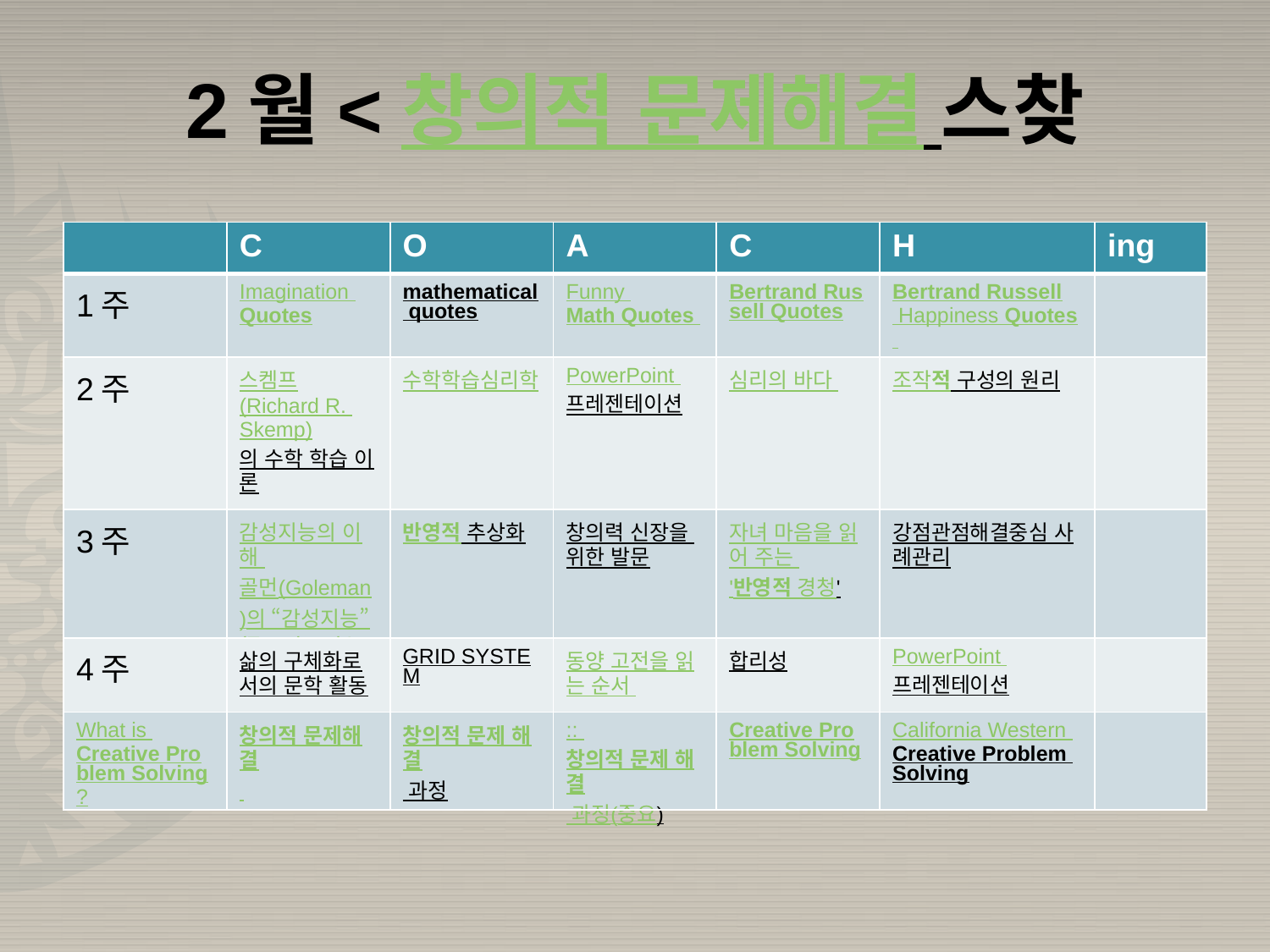

# 2월<창의적 문제해결 스찾
|  | C | O | A | C | H | ing |
| --- | --- | --- | --- | --- | --- | --- |
| 1주 | Imagination Quotes | mathematical quotes | Funny Math Quotes | Bertrand Russell Quotes | Bertrand Russell Happiness Quotes |  |
| 2주 | 스켐프(Richard R. Skemp)의 수학 학습 이론 | 수학학습심리학 | PowerPoint 프레젠테이션 | 심리의 바다 | 조작적 구성의 원리 |  |
| 3주 | 감성지능의 이해 골먼(Goleman)의 “감성지능”(Emotional Intelligence | 반영적 추상화 | 창의력 신장을 위한 발문 | 자녀 마음을 읽어 주는 '반영적 경청' | 강점관점해결중심 사례관리 |  |
| 4주 | 삶의 구체화로서의 문학 활동 | GRID SYSTEM | 동양 고전을 읽는 순서 | 합리성 | PowerPoint 프레젠테이션 |  |
| What is Creative Problem Solving? | 창의적 문제해결 | 창의적 문제 해결 과정 | :: 창의적 문제 해결 과정(중요) | Creative Problem Solving | California Western Creative Problem Solving |  |